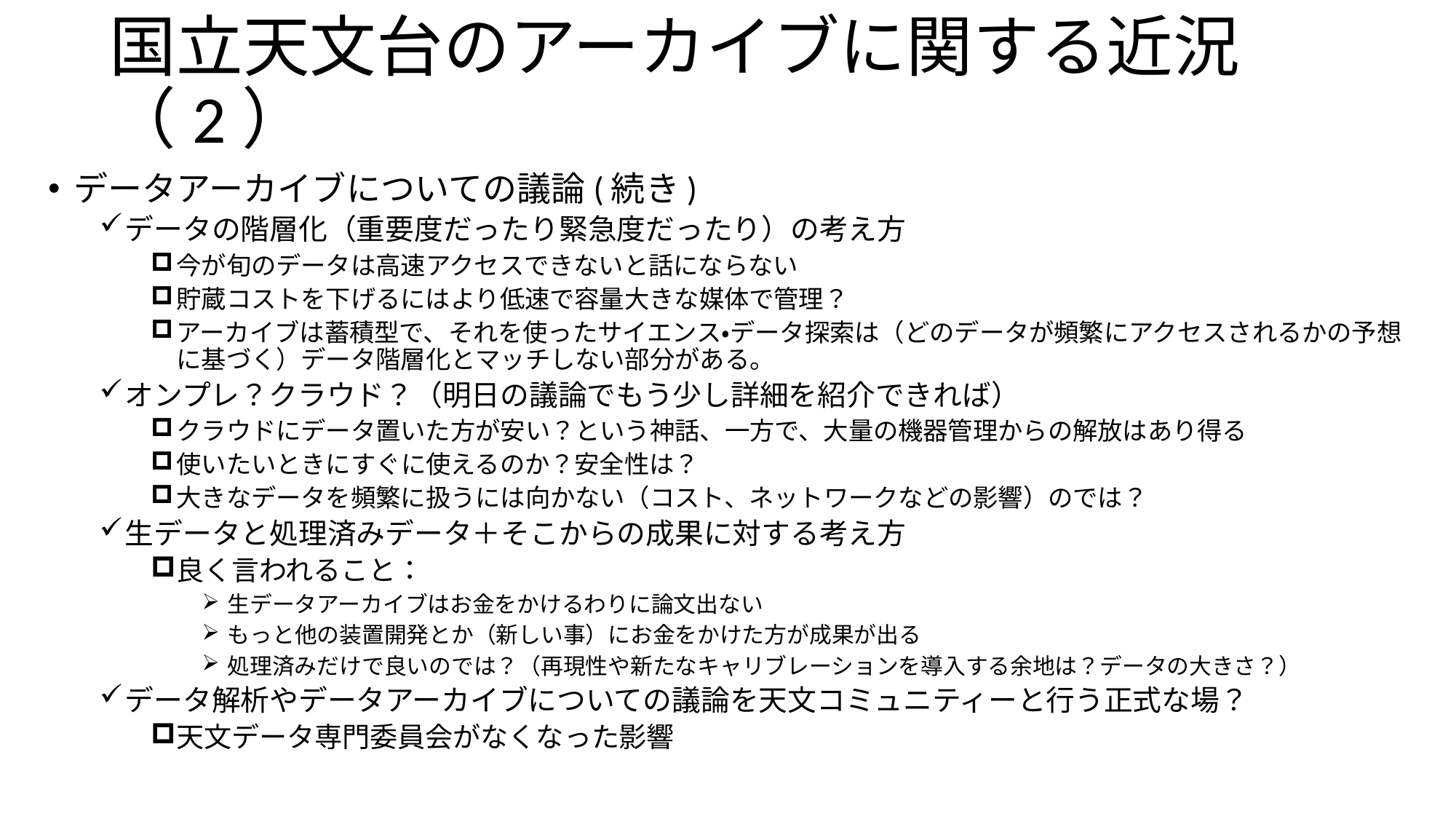

# 国立天文台のアーカイブに関する近況（2）
データアーカイブについての議論(続き)
データの階層化（重要度だったり緊急度だったり）の考え方
今が旬のデータは高速アクセスできないと話にならない
貯蔵コストを下げるにはより低速で容量大きな媒体で管理？
アーカイブは蓄積型で、それを使ったサイエンス・データ探索は（どのデータが頻繁にアクセスされるかの予想に基づく）データ階層化とマッチしない部分がある。
オンプレ？クラウド？（明日の議論でもう少し詳細を紹介できれば）
クラウドにデータ置いた方が安い？という神話、一方で、大量の機器管理からの解放はあり得る
使いたいときにすぐに使えるのか？安全性は？
大きなデータを頻繁に扱うには向かない（コスト、ネットワークなどの影響）のでは？
生データと処理済みデータ＋そこからの成果に対する考え方
良く言われること：
生データアーカイブはお金をかけるわりに論文出ない
もっと他の装置開発とか（新しい事）にお金をかけた方が成果が出る
処理済みだけで良いのでは？（再現性や新たなキャリブレーションを導入する余地は？データの大きさ？）
データ解析やデータアーカイブについての議論を天文コミュニティーと行う正式な場？
天文データ専門委員会がなくなった影響